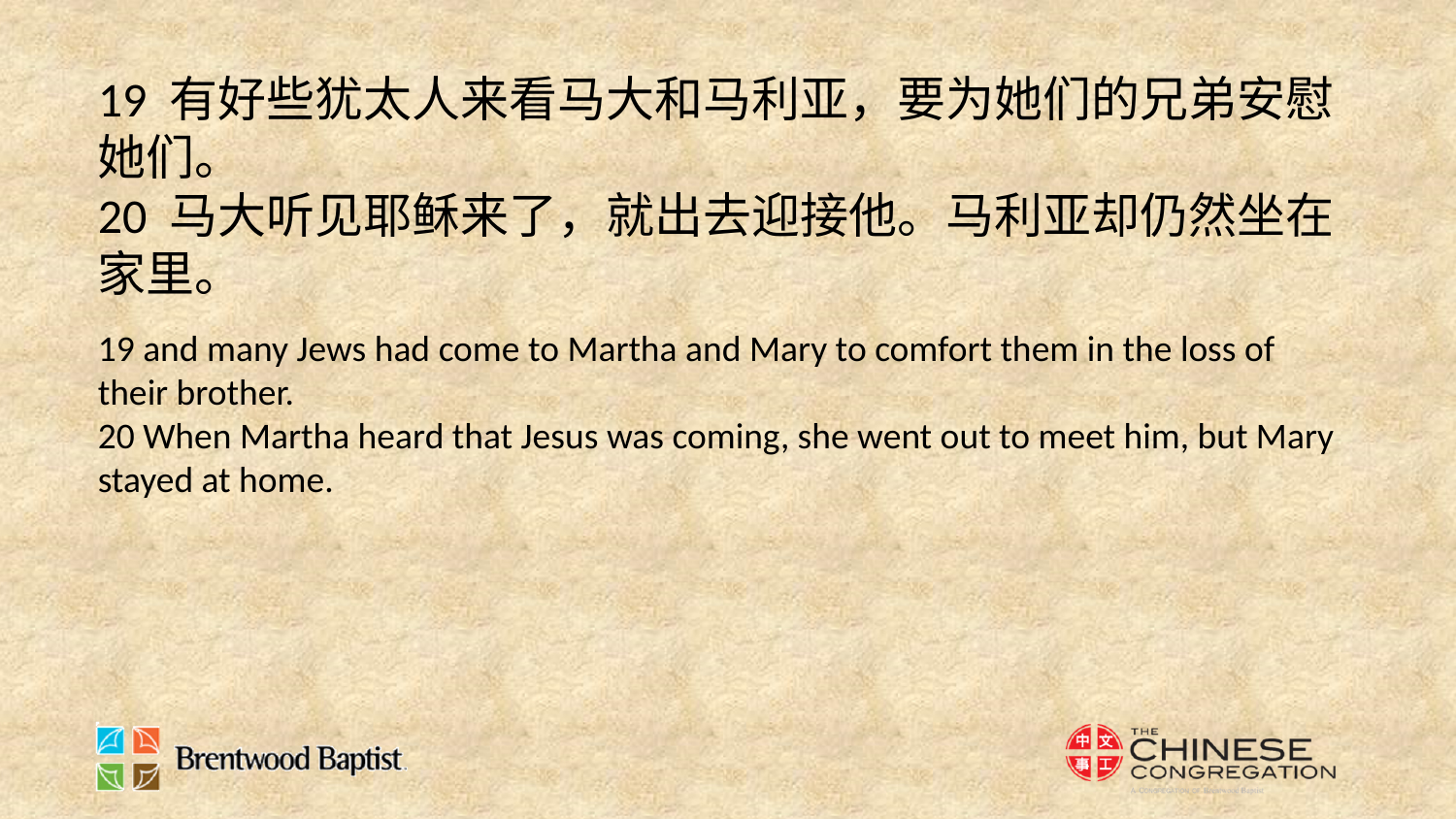

19 有好些犹太人来看马大和马利亚，要为她们的兄弟安慰她们。
20 马大听见耶稣来了，就出去迎接他。马利亚却仍然坐在家里。

19 and many Jews had come to Martha and Mary to comfort them in the loss of their brother.
20 When Martha heard that Jesus was coming, she went out to meet him, but Mary stayed at home.